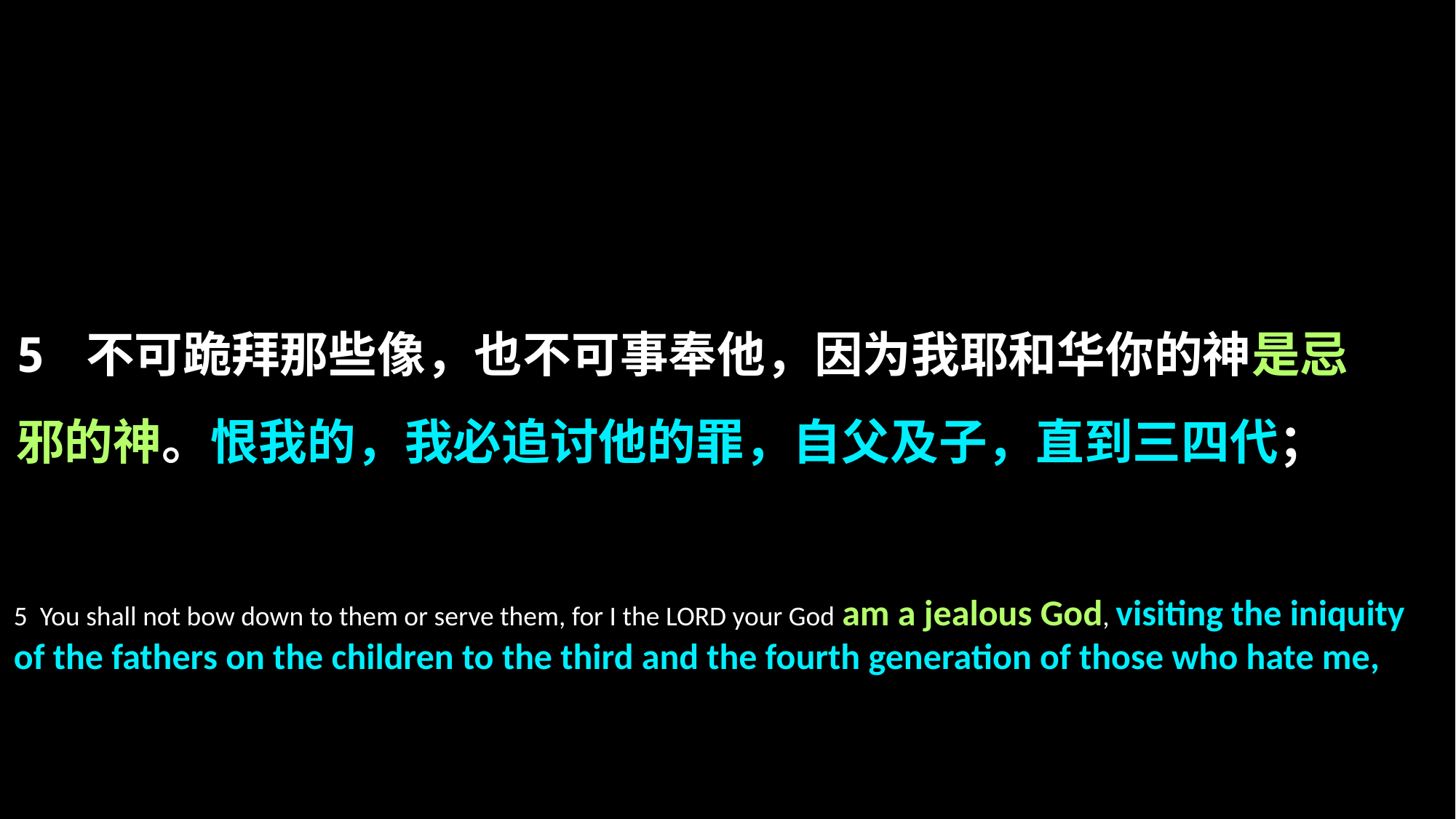

5 不可跪拜那些像，也不可事奉他，因为我耶和华你的神是忌邪的神。恨我的，我必追讨他的罪，自父及子，直到三四代；
5  You shall not bow down to them or serve them, for I the LORD your God am a jealous God, visiting the iniquity of the fathers on the children to the third and the fourth generation of those who hate me,